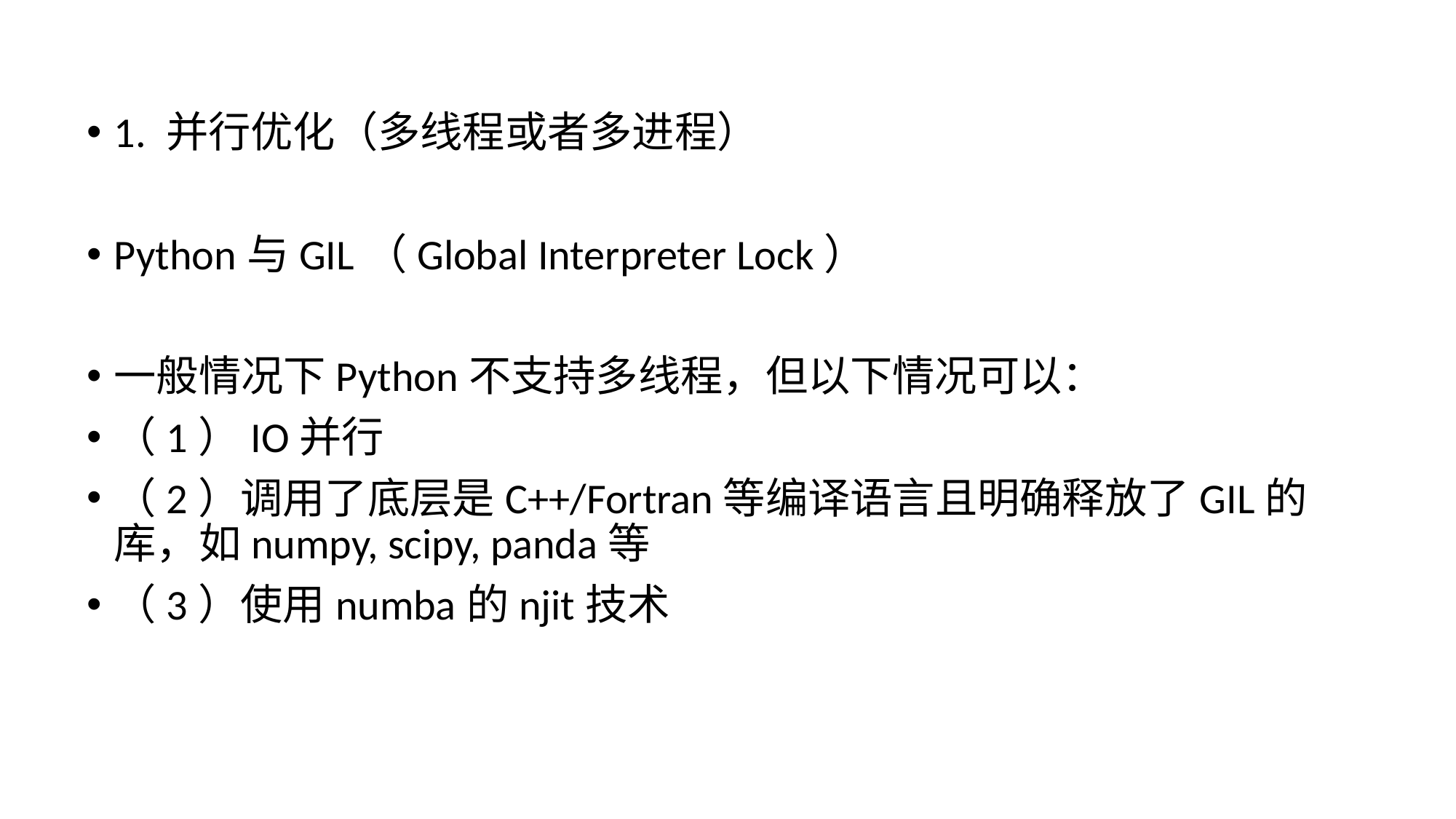

1. 并行优化（多线程或者多进程）

Python与GIL（Global Interpreter Lock）

一般情况下Python不支持多线程，但以下情况可以：
（1）IO并行
（2）调用了底层是C++/Fortran等编译语言且明确释放了GIL的库，如numpy, scipy, panda等
（3）使用numba的njit技术